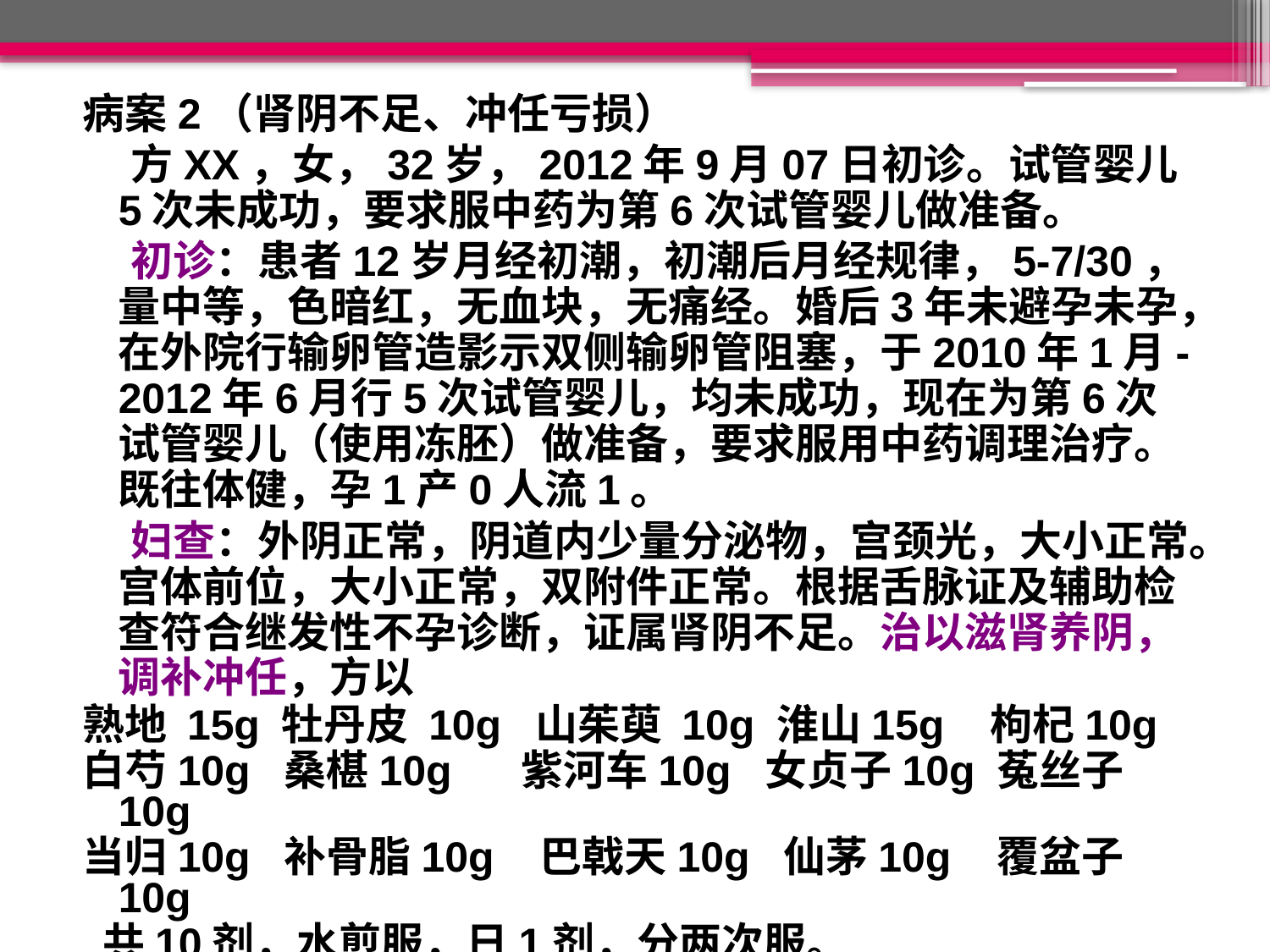

病案2（肾阴不足、冲任亏损）
    方XX，女，32岁，2012年9月07日初诊。试管婴儿5次未成功，要求服中药为第6次试管婴儿做准备。
    初诊：患者12岁月经初潮，初潮后月经规律，5-7/30，量中等，色暗红，无血块，无痛经。婚后3年未避孕未孕，在外院行输卵管造影示双侧输卵管阻塞，于2010年1月-2012年6月行5次试管婴儿，均未成功，现在为第6次试管婴儿（使用冻胚）做准备，要求服用中药调理治疗。既往体健，孕1产0人流1。
    妇查：外阴正常，阴道内少量分泌物，宫颈光，大小正常。宫体前位，大小正常，双附件正常。根据舌脉证及辅助检查符合继发性不孕诊断，证属肾阴不足。治以滋肾养阴，调补冲任，方以
熟地 15g 牡丹皮 10g  山茱萸 10g 淮山15g   枸杞10g
白芍10g  桑椹10g     紫河车10g  女贞子10g 菟丝子10g
当归10g  补骨脂10g   巴戟天10g  仙茅10g   覆盆子10g
 共10剂，水煎服，日1剂，分两次服。